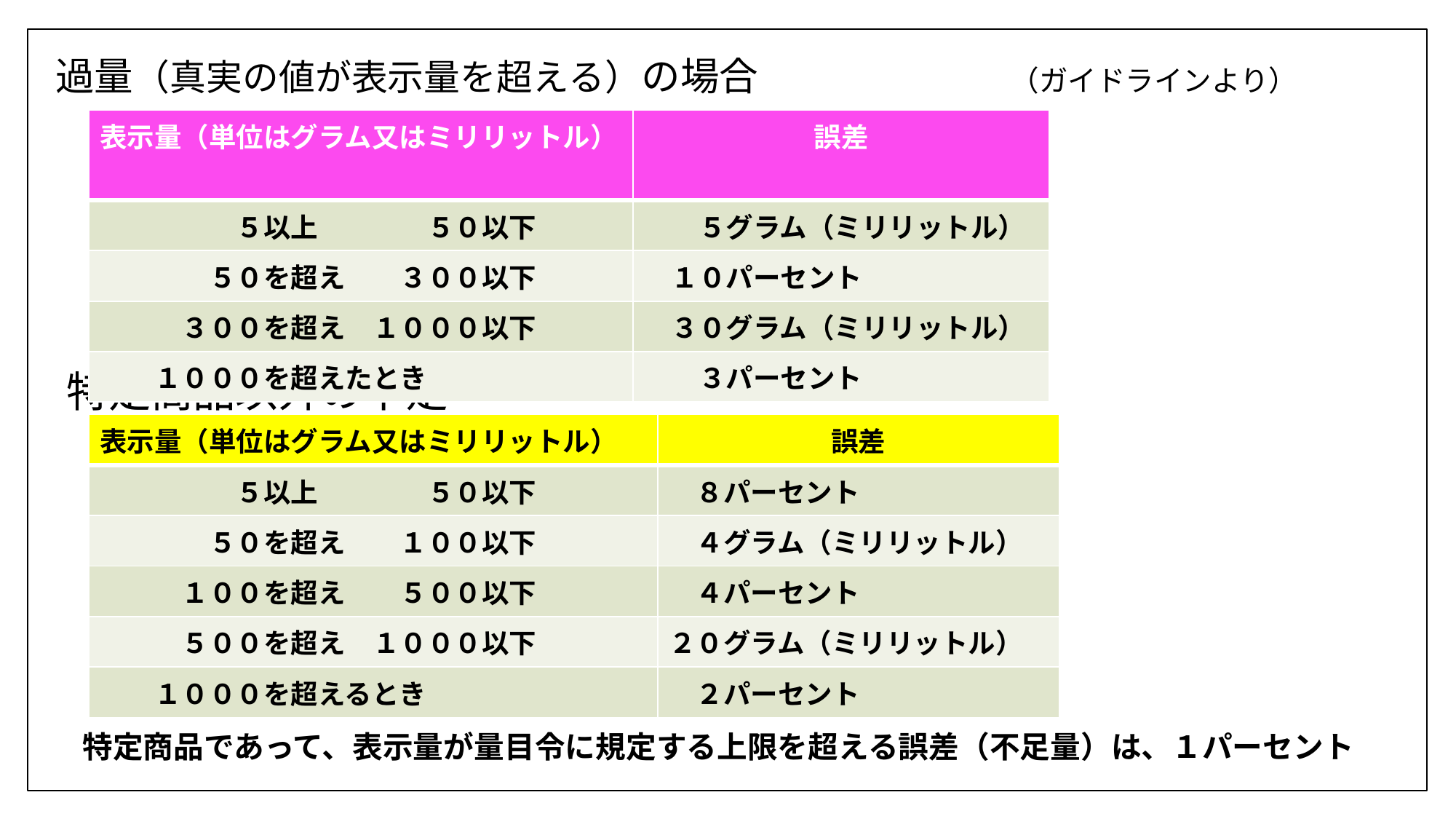

過量（真実の値が表示量を超える）の場合
（ガイドラインより）
| 表示量（単位はグラム又はミリリットル） | 誤差 |
| --- | --- |
| ５以上　　　　５０以下 | ５グラム（ミリリットル） |
| ５０を超え　　３００以下 | １０パーセント |
| ３００を超え　１０００以下 | ３０グラム（ミリリットル） |
| １０００を超えたとき | ３パーセント |
# 特定商品以外の不足
| 表示量（単位はグラム又はミリリットル） | 誤差 |
| --- | --- |
| ５以上　　　　５０以下 | ８パーセント |
| ５０を超え　　１００以下 | ４グラム（ミリリットル） |
| １００を超え　　５００以下 | ４パーセント |
| ５００を超え　１０００以下 | ２０グラム（ミリリットル） |
| １０００を超えるとき | ２パーセント |
特定商品であって、表示量が量目令に規定する上限を超える誤差（不足量）は、１パーセント